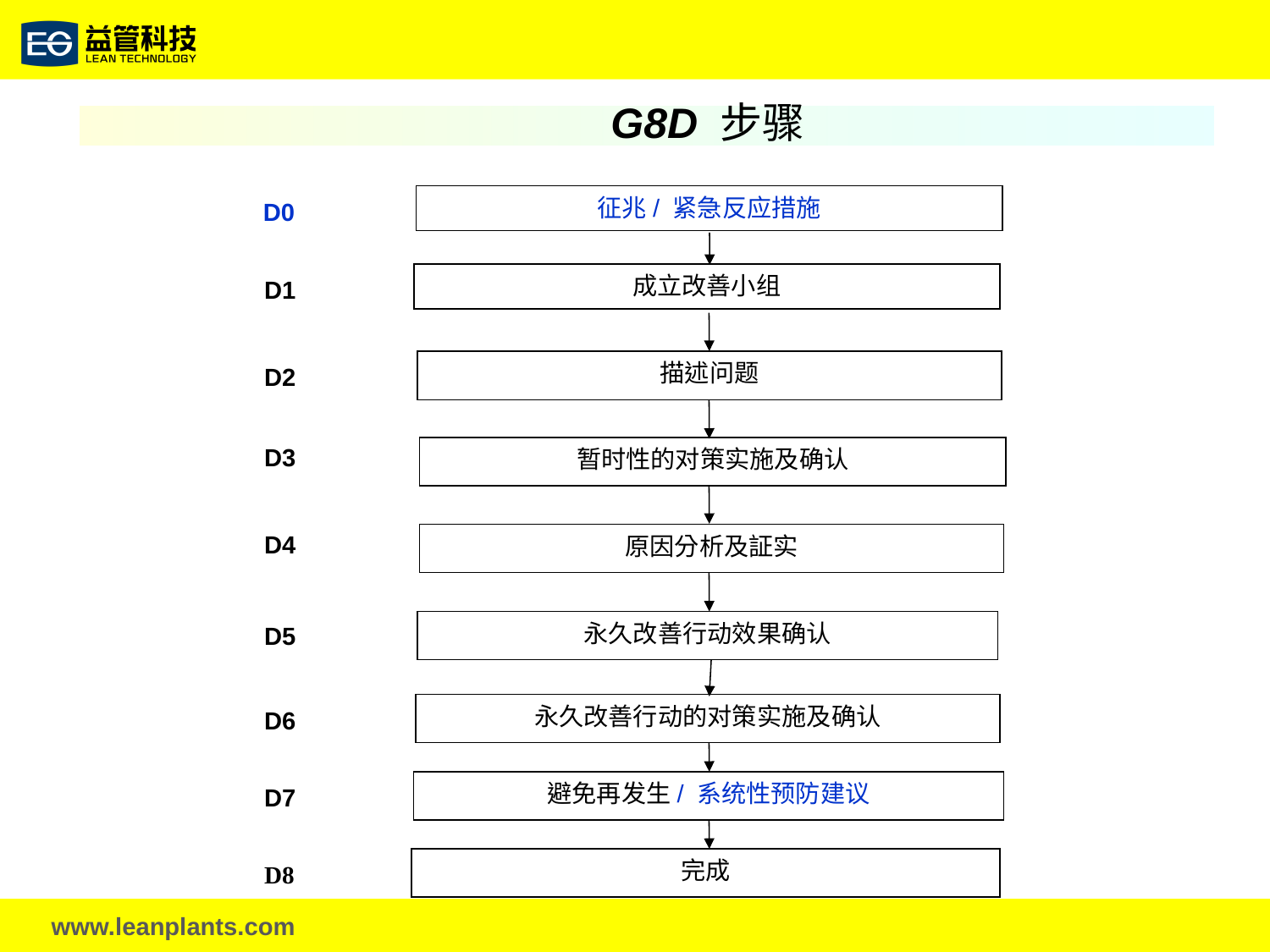

G8D 步骤
征兆/ 紧急反应措施
D0

成立改善小组
D1

描述问题
D2

D3
暂时性的对策实施及确认

D4
原因分析及証实

永久改善行动效果确认
D5

永久改善行动的对策实施及确认

D6

避免再发生/ 系统性预防建议
D7

完成
D8
4